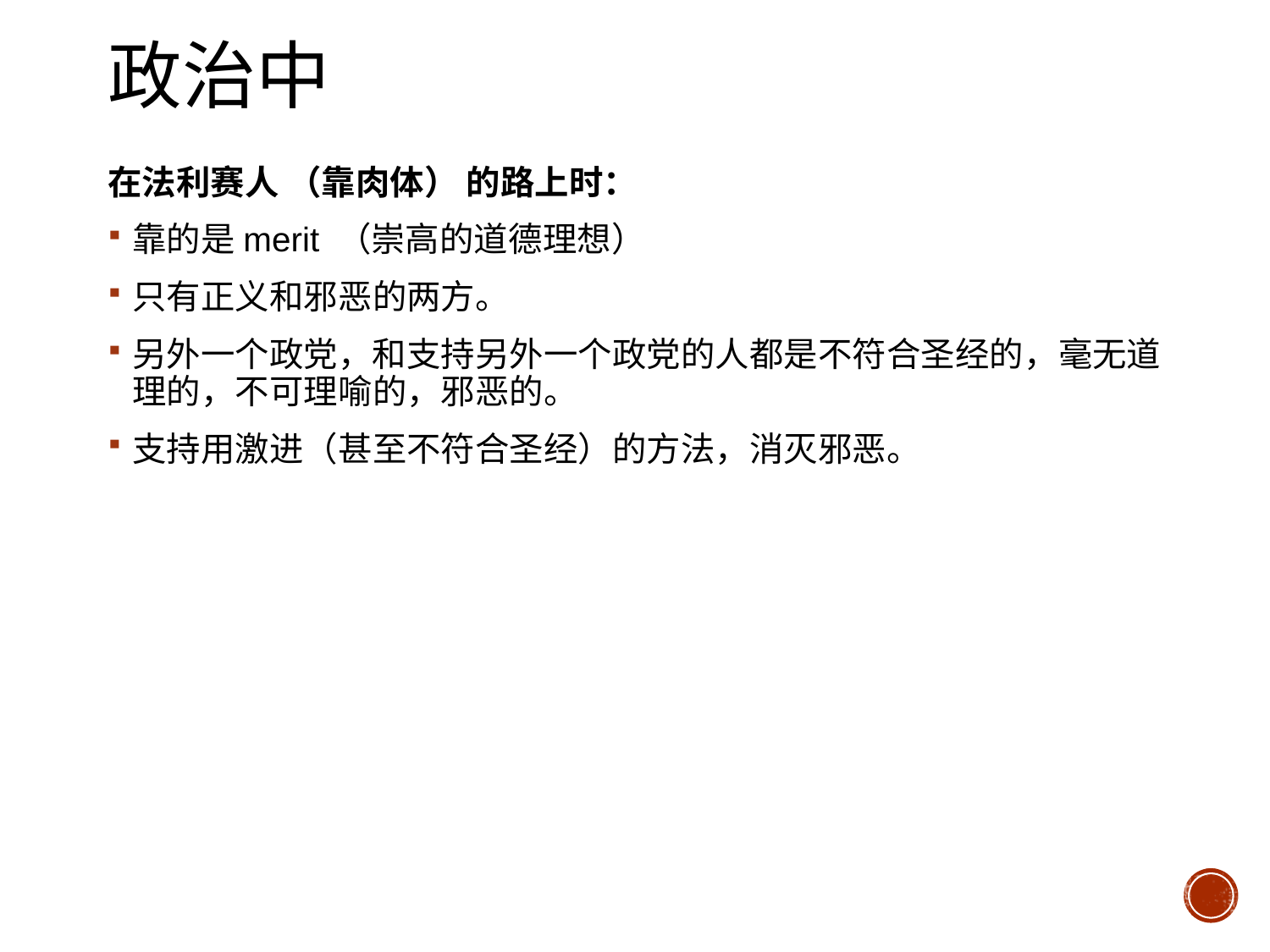

# 政治中
在法利赛人 （靠肉体） 的路上时：
靠的是merit （崇高的道德理想）
只有正义和邪恶的两方。
另外一个政党，和支持另外一个政党的人都是不符合圣经的，毫无道理的，不可理喻的，邪恶的。
支持用激进（甚至不符合圣经）的方法，消灭邪恶。